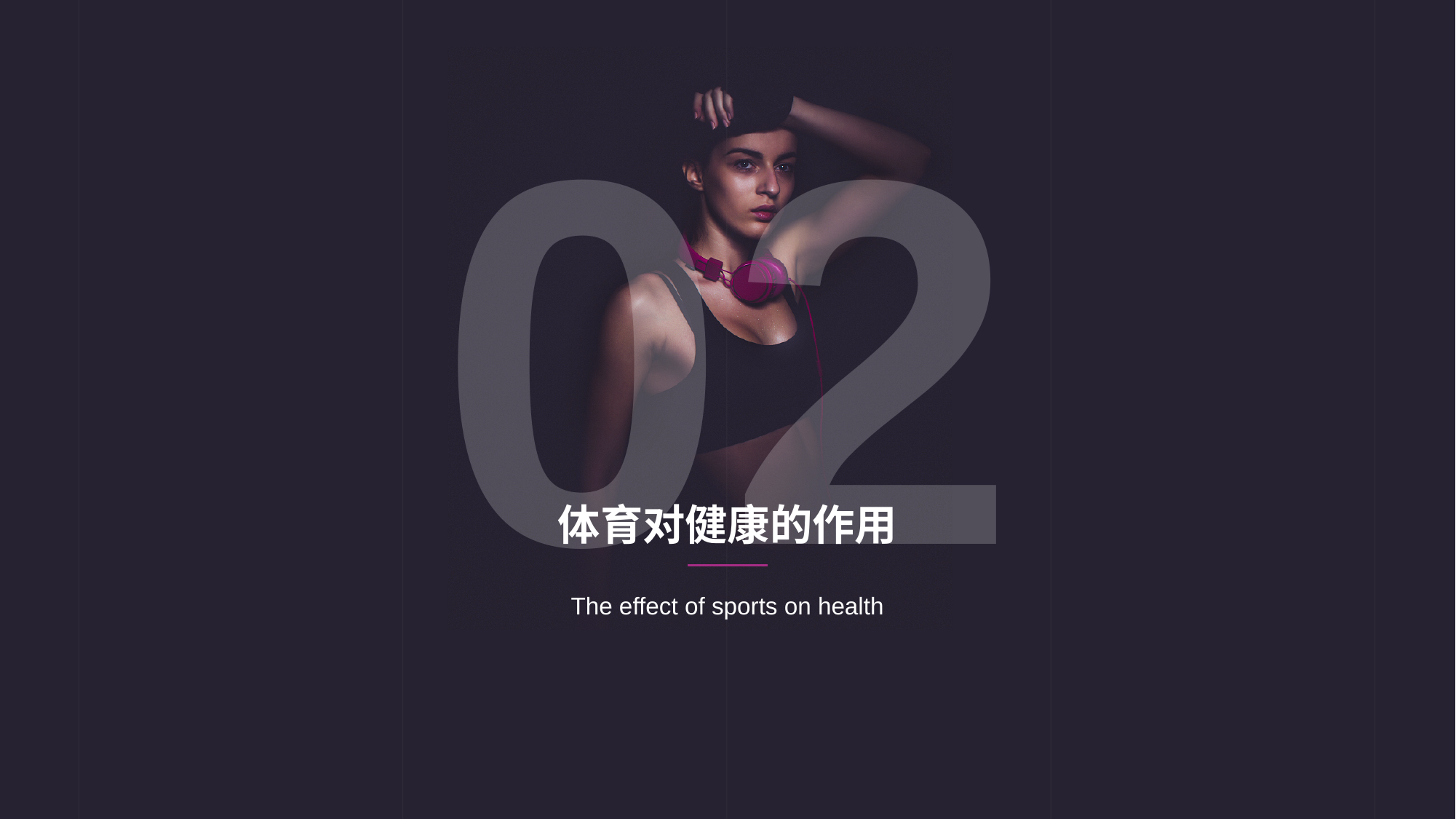

02
# 体育对健康的作用
The effect of sports on health